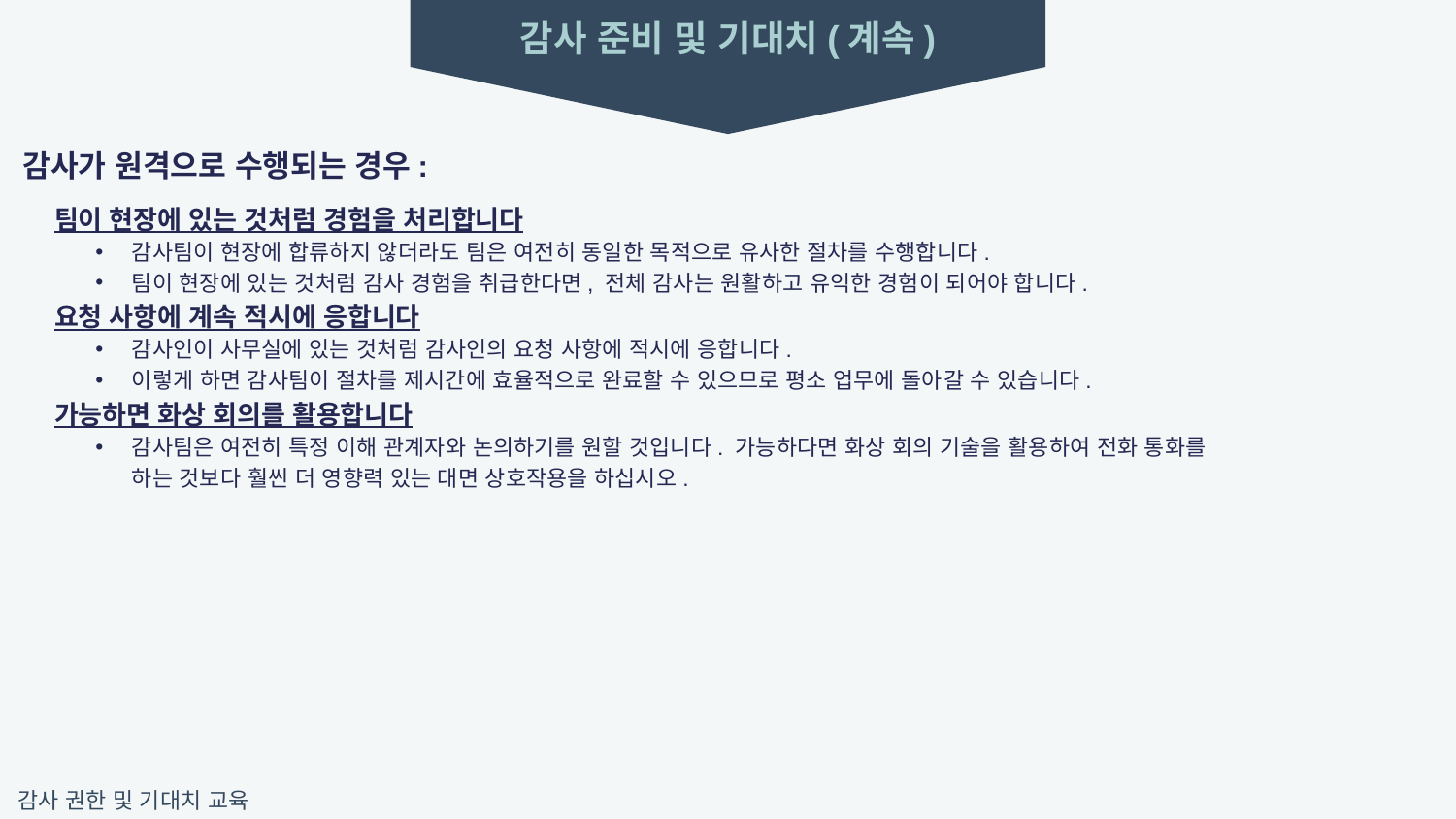

감사 준비 및 기대치(계속)
감사가 원격으로 수행되는 경우:
팀이 현장에 있는 것처럼 경험을 처리합니다
감사팀이 현장에 합류하지 않더라도 팀은 여전히 동일한 목적으로 유사한 절차를 수행합니다.
팀이 현장에 있는 것처럼 감사 경험을 취급한다면, 전체 감사는 원활하고 유익한 경험이 되어야 합니다.
요청 사항에 계속 적시에 응합니다
감사인이 사무실에 있는 것처럼 감사인의 요청 사항에 적시에 응합니다.
이렇게 하면 감사팀이 절차를 제시간에 효율적으로 완료할 수 있으므로 평소 업무에 돌아갈 수 있습니다.
가능하면 화상 회의를 활용합니다
감사팀은 여전히 특정 이해 관계자와 논의하기를 원할 것입니다. 가능하다면 화상 회의 기술을 활용하여 전화 통화를
하는 것보다 훨씬 더 영향력 있는 대면 상호작용을 하십시오.